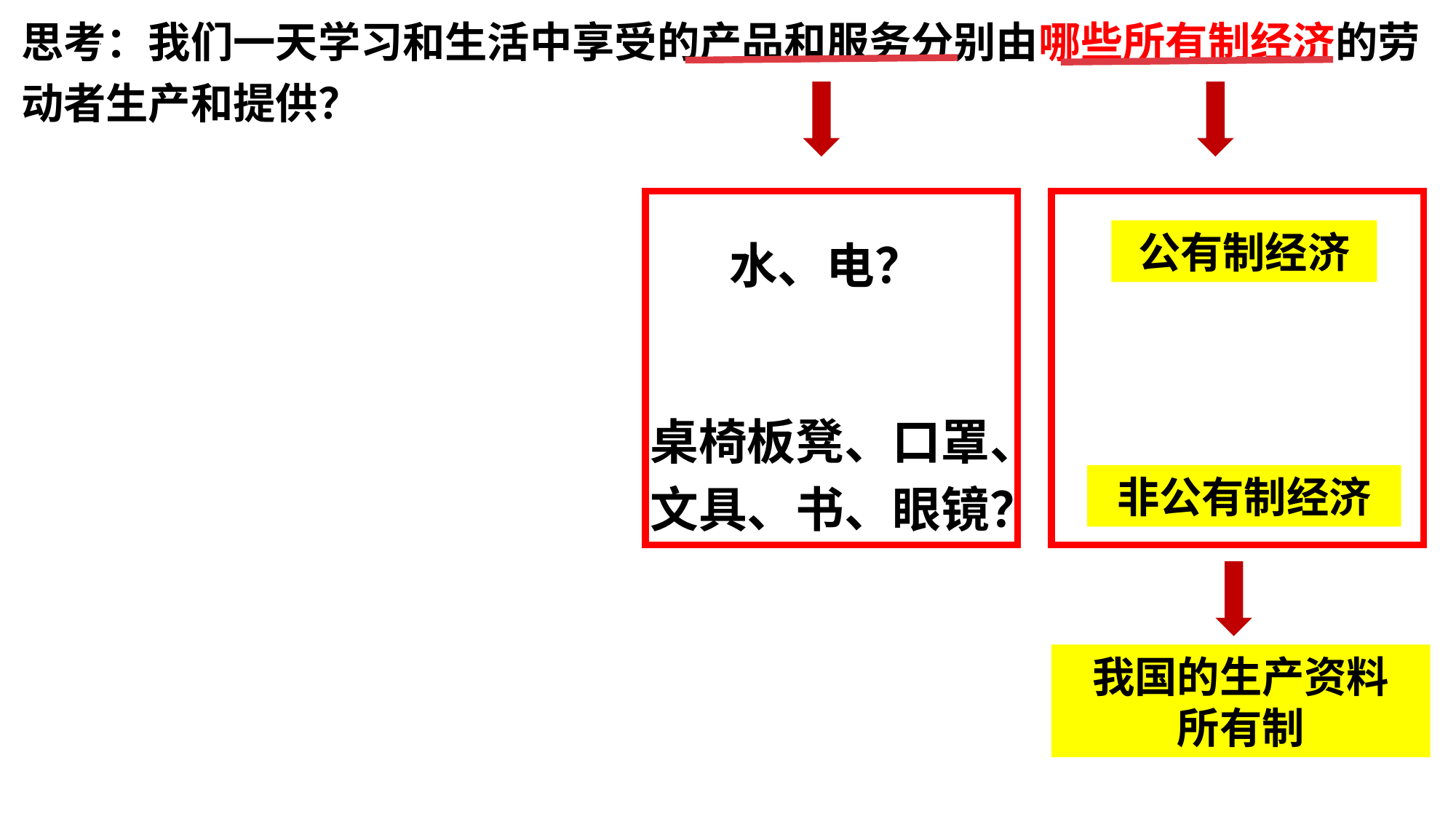

思考：我们一天学习和生活中享受的产品和服务分别由哪些所有制经济的劳动者生产和提供？

公有制经济
水、电？
桌椅板凳、口罩、
文具、书、眼镜？
非公有制经济

我国的生产资料
所有制